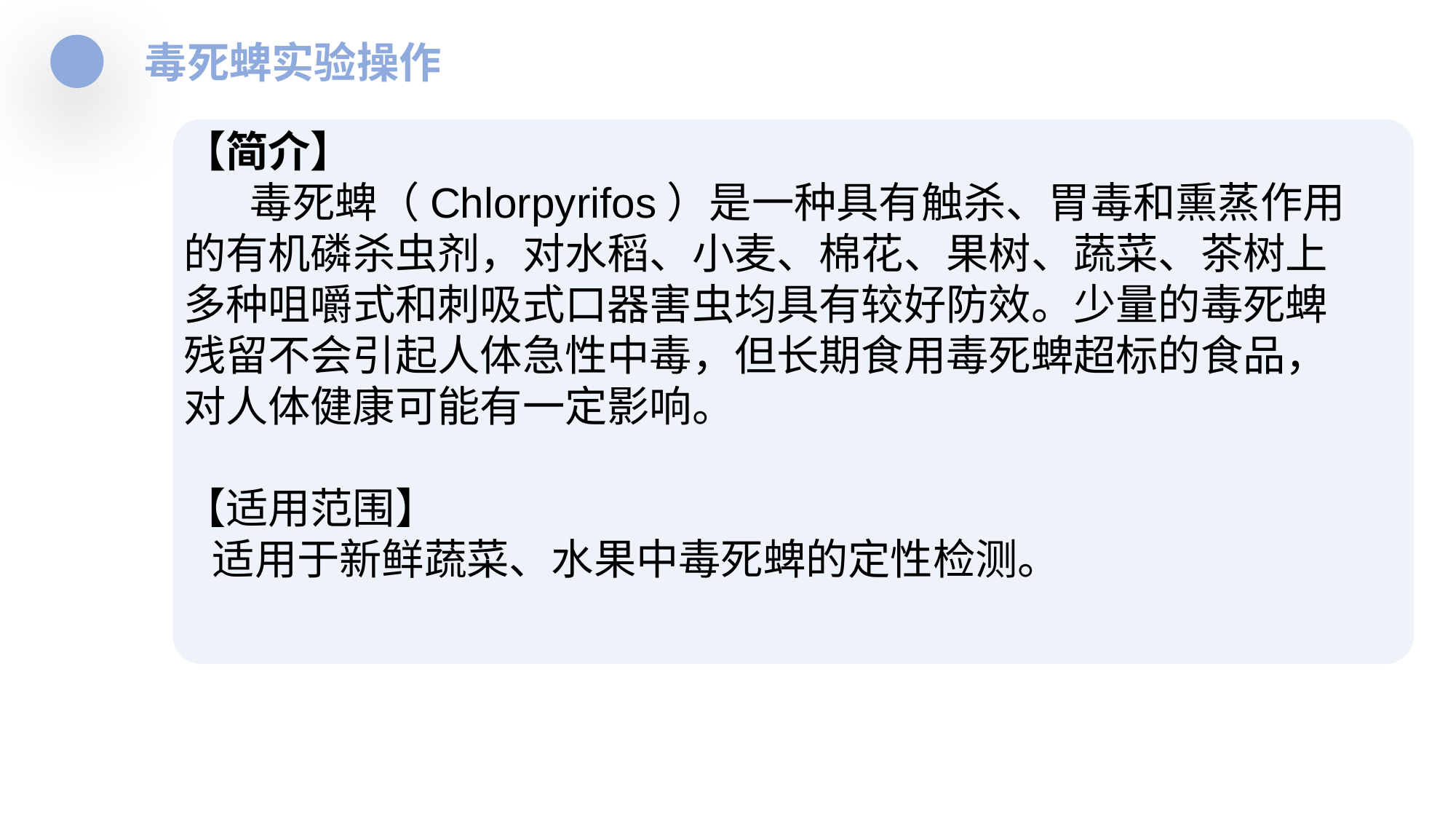

毒死蜱实验操作

【简介】
      毒死蜱（Chlorpyrifos）是一种具有触杀、胃毒和熏蒸作用的有机磷杀虫剂，对水稻、小麦、棉花、果树、蔬菜、茶树上多种咀嚼式和刺吸式口器害虫均具有较好防效。少量的毒死蜱残留不会引起人体急性中毒，但长期食用毒死蜱超标的食品，对人体健康可能有一定影响。

【适用范围】
  适用于新鲜蔬菜、水果中毒死蜱的定性检测。
涡旋振荡或手动上下振荡1 min，静置1 min，得样品液
加入3 mL前处理试剂